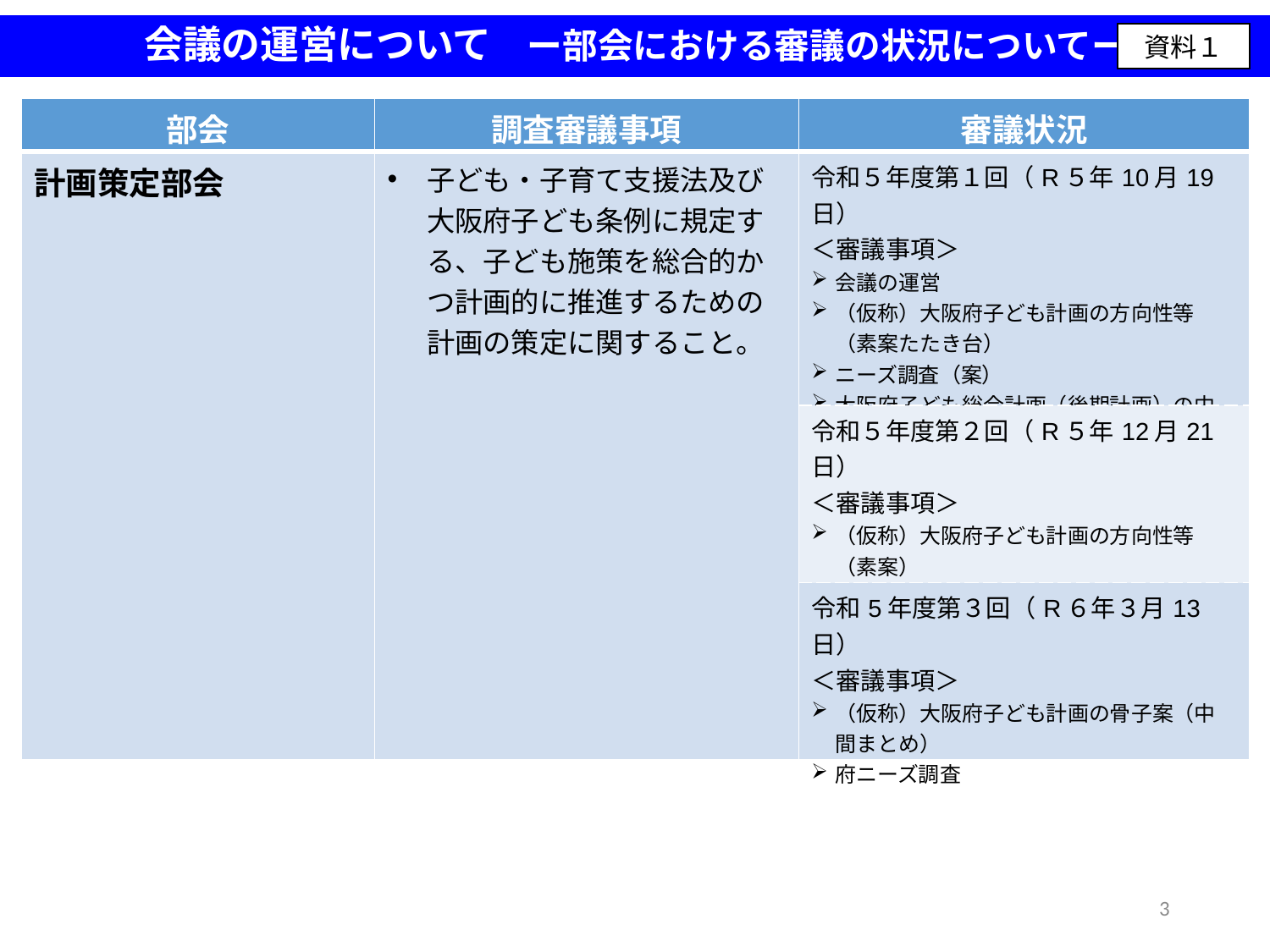

会議の運営について　ー部会における審議の状況についてー
資料１
| 部会 | 調査審議事項 | 審議状況 |
| --- | --- | --- |
| 計画策定部会 | 子ども・子育て支援法及び大阪府子ども条例に規定する、子ども施策を総合的かつ計画的に推進するための計画の策定に関すること。 | 令和５年度第１回（R５年10月19日） ＜審議事項＞ 会議の運営 （仮称）大阪府子ども計画の方向性等（素案たたき台） ニーズ調査（案） 大阪府子ども総合計画（後期計画）の中間評価（報告） |
|  |  | 令和５年度第２回（R５年12月21日） ＜審議事項＞ （仮称）大阪府子ども計画の方向性等（素案） 府ニーズ調査（案） |
|  |  | 令和5年度第３回（R６年３月13日） ＜審議事項＞ （仮称）大阪府子ども計画の骨子案（中間まとめ） 府ニーズ調査 |
3